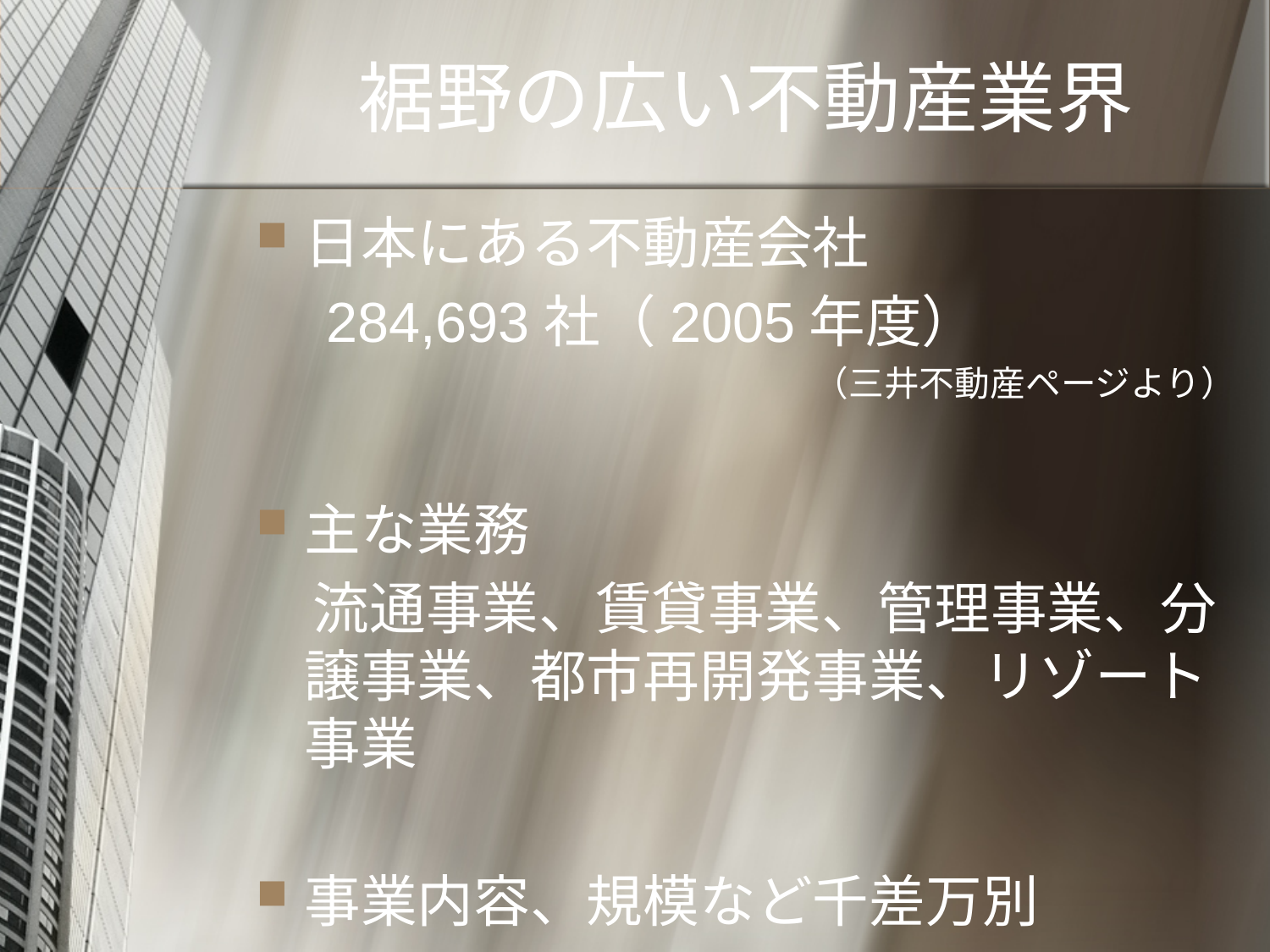

# 裾野の広い不動産業界
日本にある不動産会社
　284,693社（2005年度）
（三井不動産ページより）

主な業務
　流通事業、賃貸事業、管理事業、分譲事業、都市再開発事業、リゾート事業

事業内容、規模など千差万別